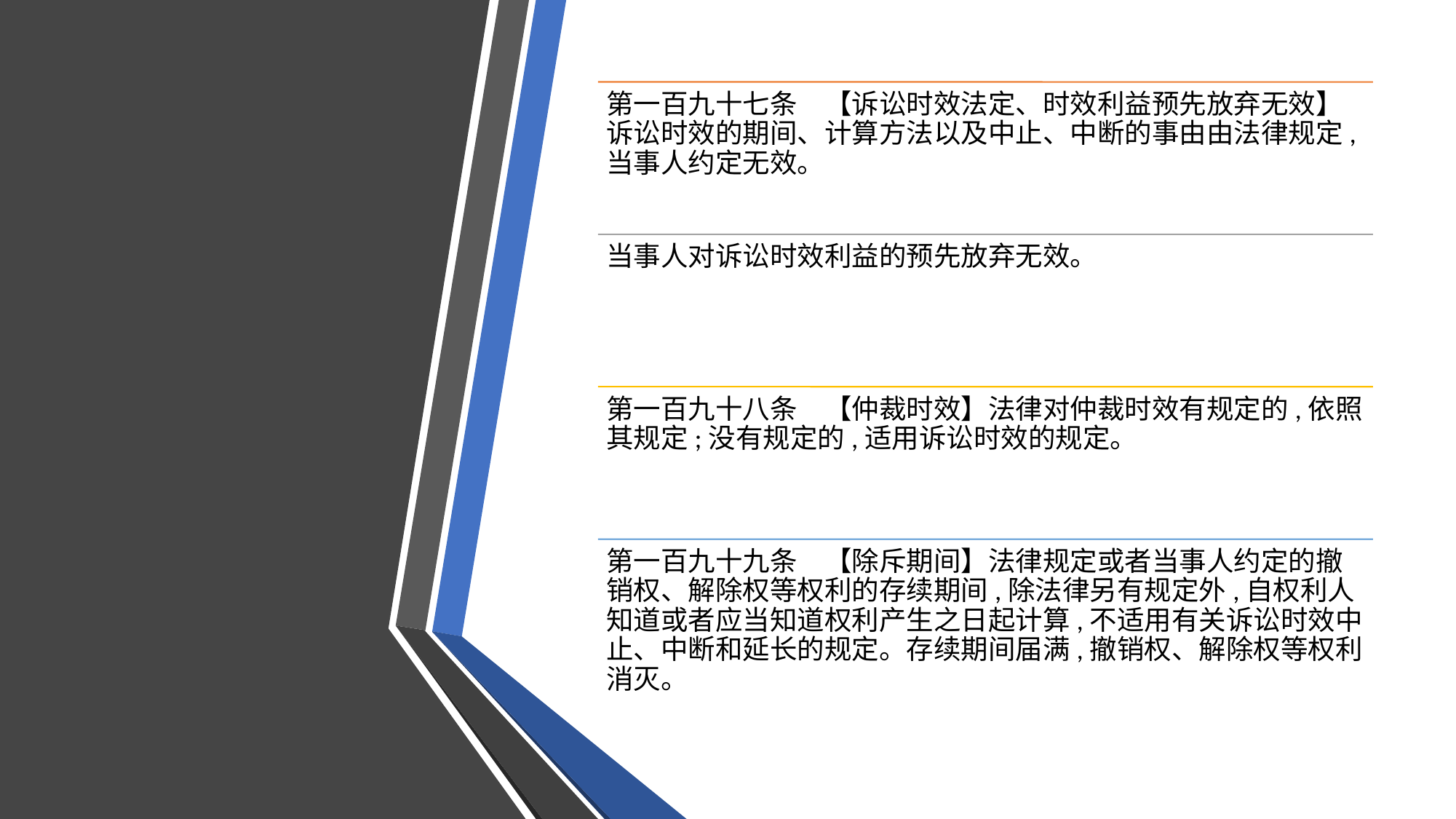

第一百九十七条　【诉讼时效法定、时效利益预先放弃无效】诉讼时效的期间、计算方法以及中止、中断的事由由法律规定,当事人约定无效。
当事人对诉讼时效利益的预先放弃无效。
第一百九十八条　【仲裁时效】法律对仲裁时效有规定的,依照其规定;没有规定的,适用诉讼时效的规定。
第一百九十九条　【除斥期间】法律规定或者当事人约定的撤销权、解除权等权利的存续期间,除法律另有规定外,自权利人知道或者应当知道权利产生之日起计算,不适用有关诉讼时效中止、中断和延长的规定。存续期间届满,撤销权、解除权等权利消灭。